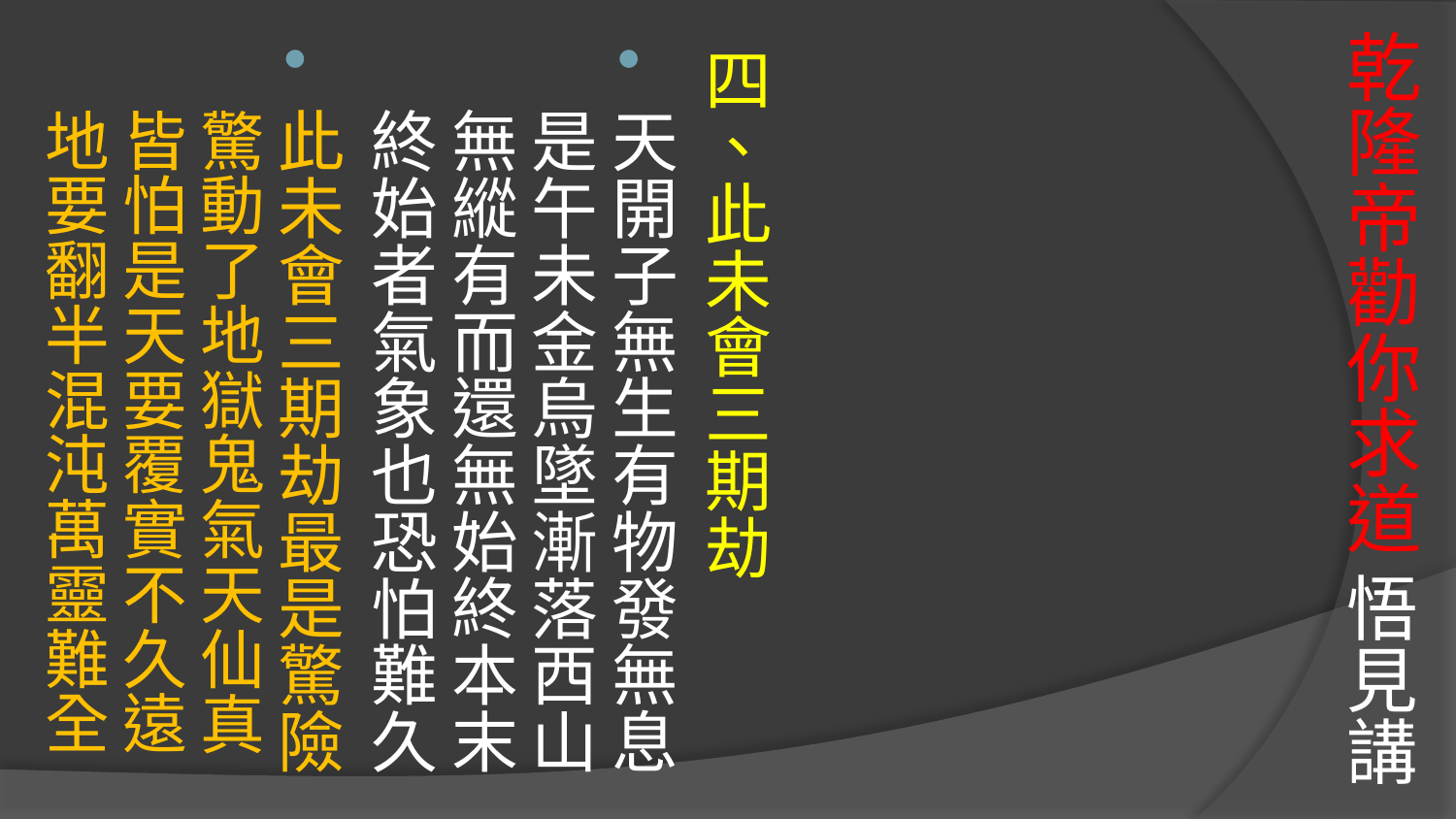

# 乾隆帝勸你求道 悟見講
四、此未會三期劫
天開子無生有物發無息是午未金烏墜漸落西山無縱有而還無始終本末終始者氣象也恐怕難久
此未會三期劫最是驚險驚動了地獄鬼氣天仙真
皆怕是天要覆實不久遠
地要翻半混沌萬靈難全